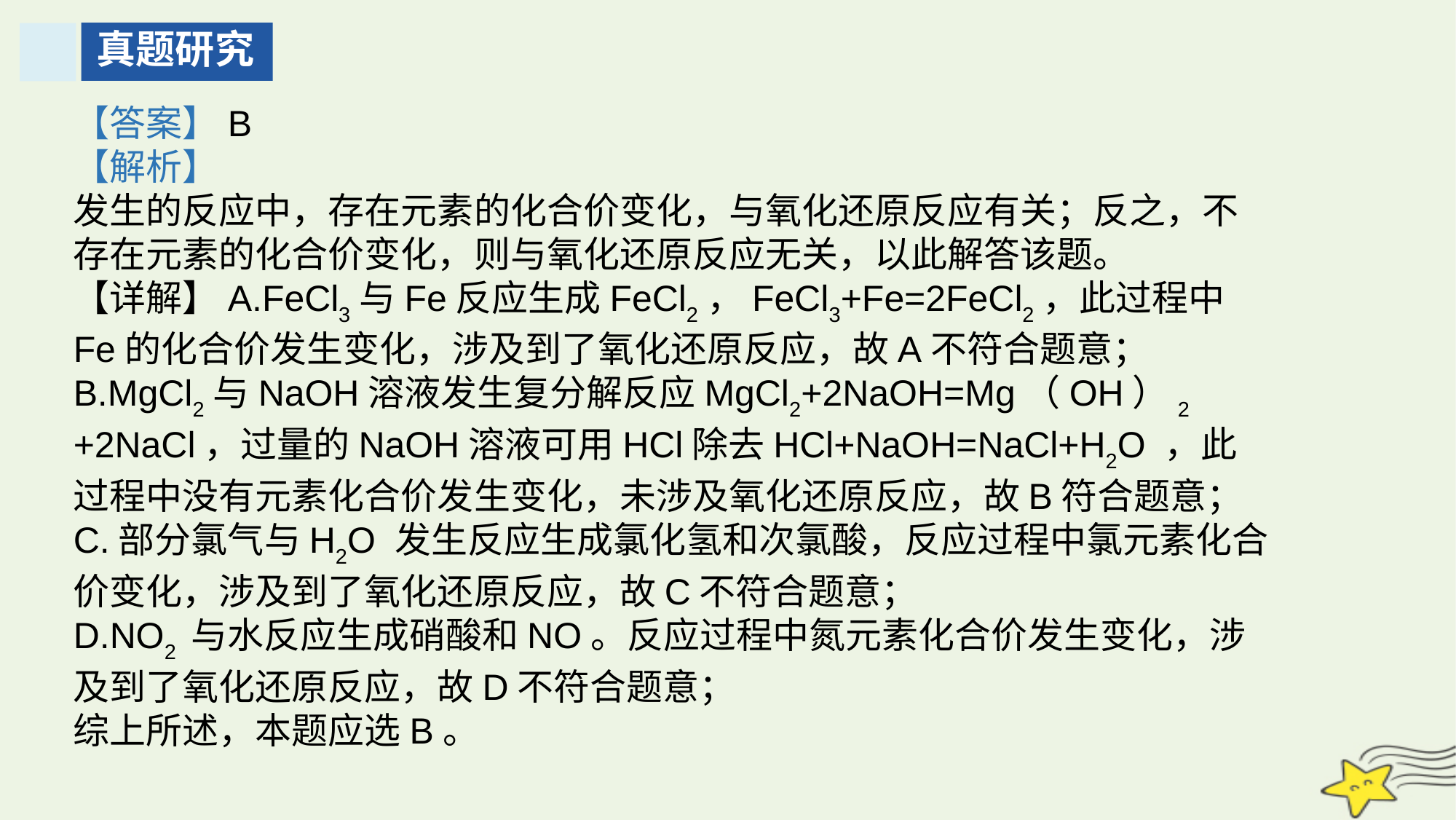

真题研究

【答案】B
【解析】
发生的反应中，存在元素的化合价变化，与氧化还原反应有关；反之，不存在元素的化合价变化，则与氧化还原反应无关，以此解答该题。
【详解】A.FeCl3与Fe反应生成FeCl2，FeCl3+Fe=2FeCl2，此过程中Fe的化合价发生变化，涉及到了氧化还原反应，故A不符合题意；
B.MgCl2与NaOH溶液发生复分解反应MgCl2+2NaOH=Mg（OH）2 +2NaCl，过量的NaOH溶液可用HCl除去HCl+NaOH=NaCl+H2O ，此过程中没有元素化合价发生变化，未涉及氧化还原反应，故B符合题意；
C.部分氯气与H2O 发生反应生成氯化氢和次氯酸，反应过程中氯元素化合价变化，涉及到了氧化还原反应，故C不符合题意；
D.NO2 与水反应生成硝酸和NO。反应过程中氮元素化合价发生变化，涉及到了氧化还原反应，故D不符合题意；
综上所述，本题应选B。